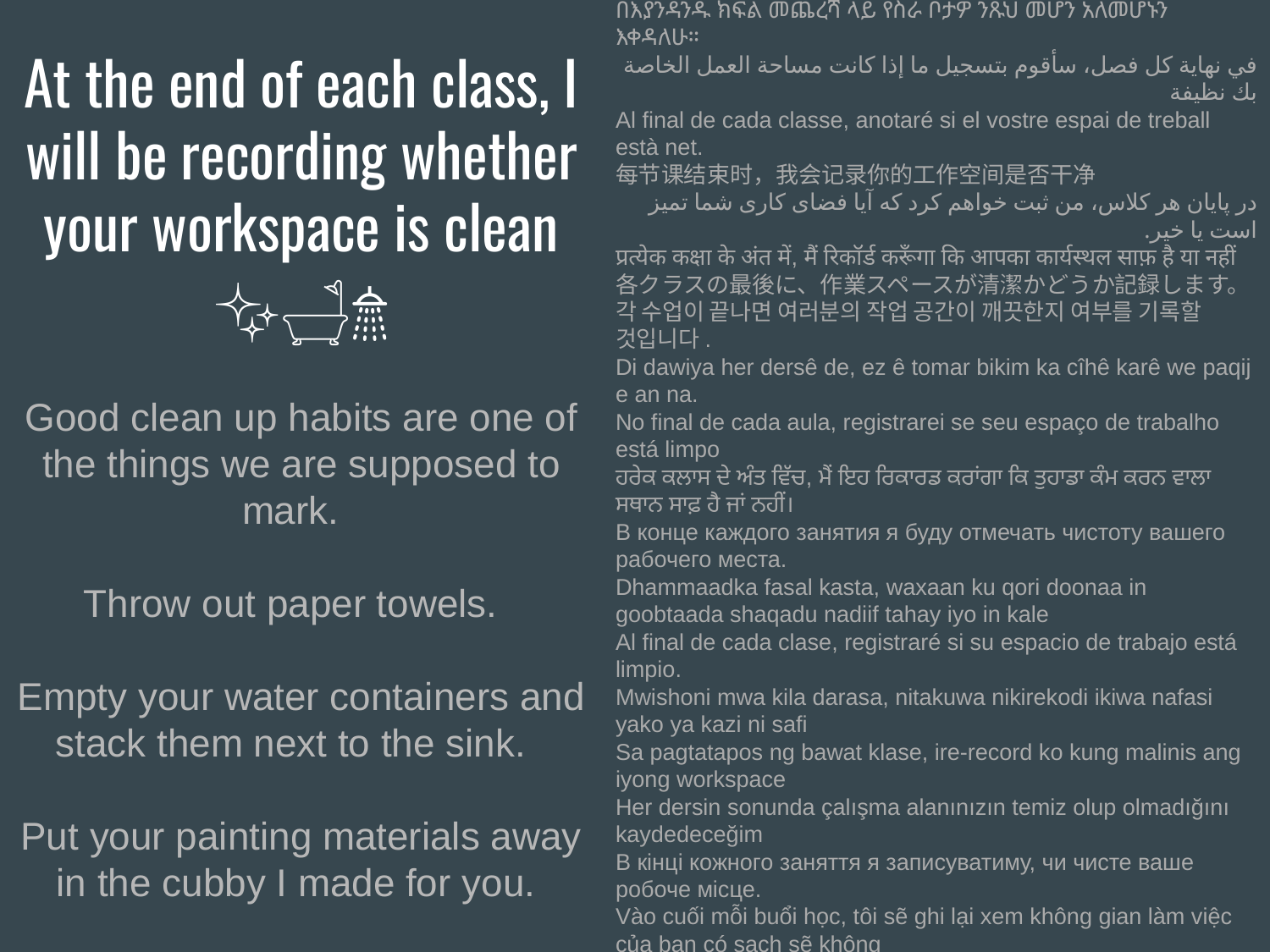

At the end of each class, I will be recording whether your workspace is clean
🧹🧽🧼✨🛁🚿🧴

Good clean up habits are one of the things we are supposed to mark.

Throw out paper towels.

Empty your water containers and stack them next to the sink.

Put your painting materials away in the cubby I made for you.
በእያንዳንዱ ክፍል መጨረሻ ላይ የስራ ቦታዎ ንጹህ መሆን አለመሆኑን እቀዳለሁ።
في نهاية كل فصل، سأقوم بتسجيل ما إذا كانت مساحة العمل الخاصة بك نظيفة
Al final de cada classe, anotaré si el vostre espai de treball està net.
每节课结束时，我会记录你的工作空间是否干净
در پایان هر کلاس، من ثبت خواهم کرد که آیا فضای کاری شما تمیز است یا خیر.
प्रत्येक कक्षा के अंत में, मैं रिकॉर्ड करूँगा कि आपका कार्यस्थल साफ़ है या नहीं
各クラスの最後に、作業スペースが清潔かどうか記録します。
각 수업이 끝나면 여러분의 작업 공간이 깨끗한지 여부를 기록할 것입니다.
Di dawiya her dersê de, ez ê tomar bikim ka cîhê karê we paqij e an na.
No final de cada aula, registrarei se seu espaço de trabalho está limpo
ਹਰੇਕ ਕਲਾਸ ਦੇ ਅੰਤ ਵਿੱਚ, ਮੈਂ ਇਹ ਰਿਕਾਰਡ ਕਰਾਂਗਾ ਕਿ ਤੁਹਾਡਾ ਕੰਮ ਕਰਨ ਵਾਲਾ ਸਥਾਨ ਸਾਫ਼ ਹੈ ਜਾਂ ਨਹੀਂ।
В конце каждого занятия я буду отмечать чистоту вашего рабочего места.
Dhammaadka fasal kasta, waxaan ku qori doonaa in goobtaada shaqadu nadiif tahay iyo in kale
Al final de cada clase, registraré si su espacio de trabajo está limpio.
Mwishoni mwa kila darasa, nitakuwa nikirekodi ikiwa nafasi yako ya kazi ni safi
Sa pagtatapos ng bawat klase, ire-record ko kung malinis ang iyong workspace
Her dersin sonunda çalışma alanınızın temiz olup olmadığını kaydedeceğim
В кінці кожного заняття я записуватиму, чи чисте ваше робоче місце.
Vào cuối mỗi buổi học, tôi sẽ ghi lại xem không gian làm việc của bạn có sạch sẽ không